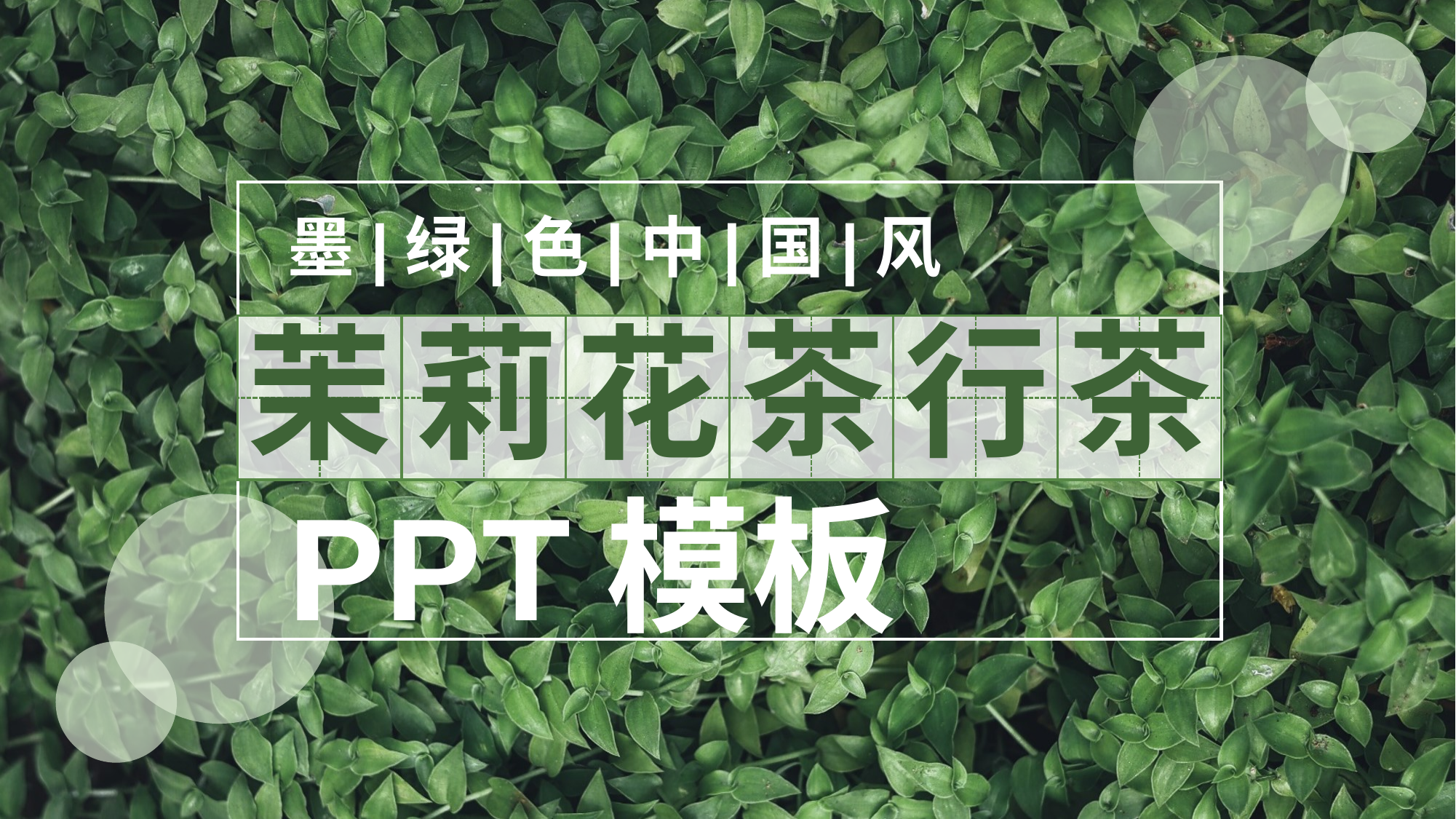

墨|绿|色|中|国|风
茶
茶
行
茉
莉
花

PPT模板